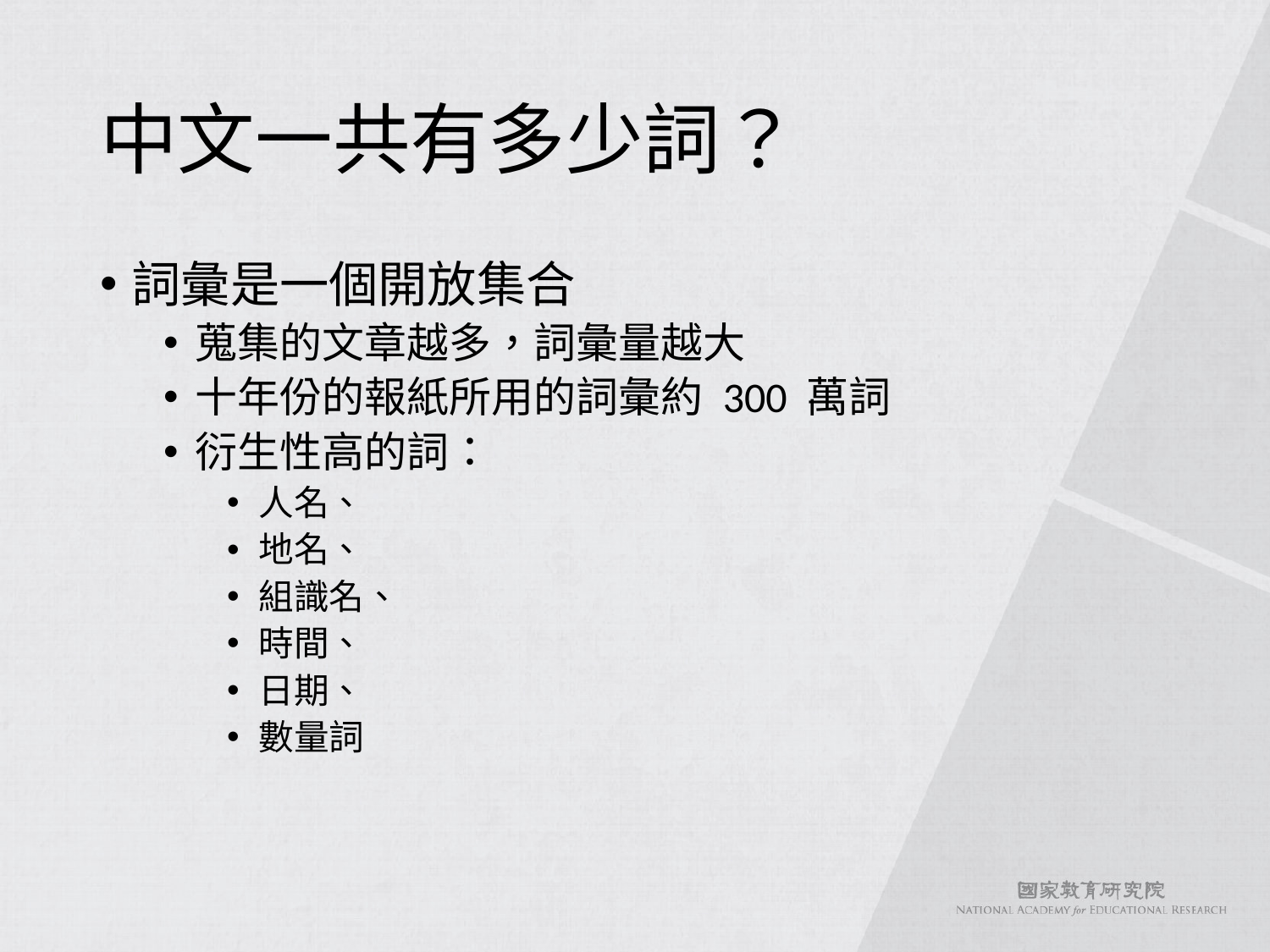

# 中文一共有多少詞？
詞彙是一個開放集合
蒐集的文章越多，詞彙量越大
十年份的報紙所用的詞彙約 300 萬詞
衍生性高的詞：
人名、
地名、
組識名、
時間、
日期、
數量詞